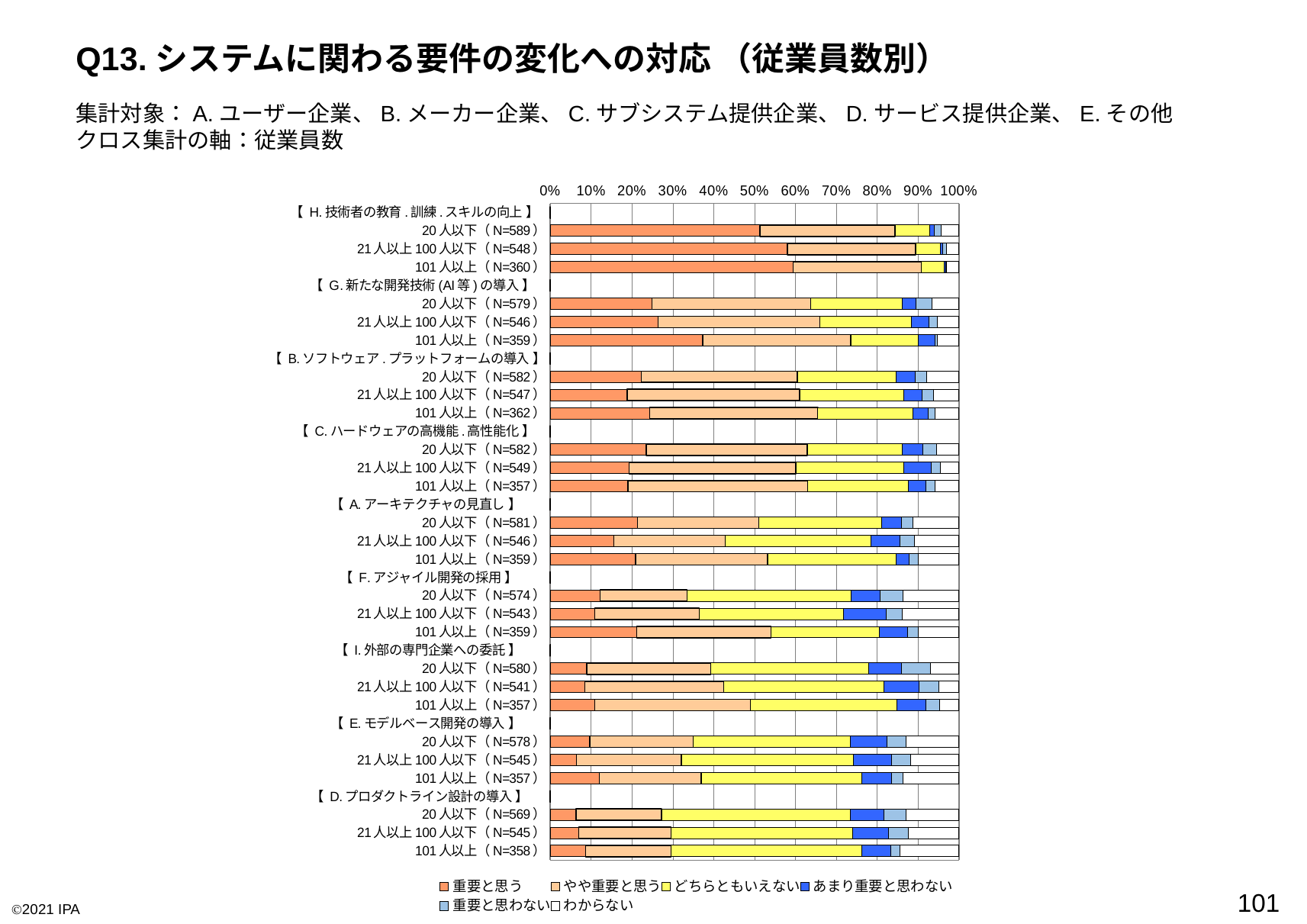

Q13.システムに関わる要件の変化への対応 （従業員数別）
集計対象：A.ユーザー企業、B.メーカー企業、C.サブシステム提供企業、D.サービス提供企業、E.その他
クロス集計の軸：従業員数

### Chart

| Category | 重要と思う | やや重要と思う | どちらともいえない | あまり重要と思わない | 重要と思わない | わからない |
|---|---|---|---|---|---|---|
| 【 H.技術者の教育.訓練.スキルの向上 】   | 0.0 | 0.0 | 0.0 | 0.0 | 0.0 | 0.0 |
| 20人以下（N=589） | 0.5127334465195246 | 0.3310696095076401 | 0.08488964346349745 | 0.010186757215619695 | 0.01697792869269949 | 0.044142614601018676 |
| 21人以上100人以下（N=548） | 0.5802919708029197 | 0.31386861313868614 | 0.060218978102189784 | 0.005474452554744526 | 0.009124087591240875 | 0.03102189781021898 |
| 101人以上（N=360） | 0.5944444444444444 | 0.3138888888888889 | 0.05555555555555555 | 0.002777777777777778 | 0.002777777777777778 | 0.030555555555555555 |
| 【 G.新たな開発技術(AI等)の導入 】    | 0.0 | 0.0 | 0.0 | 0.0 | 0.0 | 0.0 |
| 20人以下（N=579） | 0.24870466321243523 | 0.38860103626943004 | 0.22452504317789293 | 0.03281519861830743 | 0.039723661485319514 | 0.06563039723661486 |
| 21人以上100人以下（N=546） | 0.26373626373626374 | 0.3956043956043956 | 0.22344322344322345 | 0.04395604395604396 | 0.020146520146520148 | 0.05311355311355311 |
| 101人以上（N=359） | 0.3732590529247911 | 0.362116991643454 | 0.16434540389972144 | 0.04178272980501393 | 0.005571030640668524 | 0.052924791086350974 |
| 【 B.ソフトウェア.プラットフォームの導入 】 | 0.0 | 0.0 | 0.0 | 0.0 | 0.0 | 0.0 |
| 20人以下（N=582） | 0.22336769759450173 | 0.38144329896907214 | 0.2422680412371134 | 0.04639175257731959 | 0.027491408934707903 | 0.07903780068728522 |
| 21人以上100人以下（N=547） | 0.1882998171846435 | 0.42230347349177333 | 0.25411334552102377 | 0.04570383912248629 | 0.027422303473491772 | 0.062157221206581355 |
| 101人以上（N=362） | 0.2430939226519337 | 0.4116022099447514 | 0.23204419889502761 | 0.03867403314917127 | 0.016574585635359115 | 0.058011049723756904 |
| 【 C.ハードウェアの高機能.高性能化 】    | 0.0 | 0.0 | 0.0 | 0.0 | 0.0 | 0.0 |
| 20人以下（N=582） | 0.23539518900343642 | 0.39347079037800686 | 0.23195876288659795 | 0.05154639175257732 | 0.03264604810996564 | 0.054982817869415807 |
| 21人以上100人以下（N=549） | 0.1930783242258652 | 0.4080145719489982 | 0.2641165755919854 | 0.06739526411657559 | 0.02185792349726776 | 0.04553734061930783 |
| 101人以上（N=357） | 0.19047619047619047 | 0.43977591036414565 | 0.24649859943977592 | 0.04201680672268908 | 0.022408963585434174 | 0.058823529411764705 |
| 【 A.アーキテクチャの見直し 】        | 0.0 | 0.0 | 0.0 | 0.0 | 0.0 | 0.0 |
| 20人以下（N=581） | 0.2134251290877797 | 0.2977624784853701 | 0.29948364888123924 | 0.04819277108433735 | 0.027538726333907058 | 0.11359724612736662 |
| 21人以上100人以下（N=546） | 0.15567765567765568 | 0.27289377289377287 | 0.3553113553113553 | 0.07142857142857142 | 0.03663003663003663 | 0.10805860805860806 |
| 101人以上（N=359） | 0.20891364902506965 | 0.3231197771587744 | 0.3147632311977716 | 0.03064066852367688 | 0.022284122562674095 | 0.10027855153203342 |
| 【 F.アジャイル開発の採用 】         | 0.0 | 0.0 | 0.0 | 0.0 | 0.0 | 0.0 |
| 20人以下（N=574） | 0.12195121951219512 | 0.21254355400696864 | 0.40069686411149824 | 0.07142857142857142 | 0.05574912891986063 | 0.13763066202090593 |
| 21人以上100人以下（N=543） | 0.10865561694290976 | 0.2559852670349908 | 0.35359116022099446 | 0.10313075506445672 | 0.040515653775322284 | 0.13812154696132597 |
| 101人以上（N=359） | 0.2116991643454039 | 0.3286908077994429 | 0.2646239554317549 | 0.06963788300835655 | 0.025069637883008356 | 0.10027855153203342 |
| 【 I.外部の専門企業への委託 】        | 0.0 | 0.0 | 0.0 | 0.0 | 0.0 | 0.0 |
| 20人以下（N=580） | 0.0896551724137931 | 0.30344827586206896 | 0.38620689655172413 | 0.07931034482758621 | 0.0706896551724138 | 0.0706896551724138 |
| 21人以上100人以下（N=541） | 0.08502772643253234 | 0.34011090573012936 | 0.39186691312384475 | 0.08502772643253234 | 0.04805914972273567 | 0.04990757855822551 |
| 101人以上（N=357） | 0.1092436974789916 | 0.38095238095238093 | 0.3585434173669468 | 0.0700280112044818 | 0.03361344537815126 | 0.047619047619047616 |
| 【 E.モデルベース開発の導入 】        | 0.0 | 0.0 | 0.0 | 0.0 | 0.0 | 0.0 |
| 20人以下（N=578） | 0.09688581314878893 | 0.25259515570934254 | 0.38408304498269896 | 0.08996539792387544 | 0.04671280276816609 | 0.12975778546712802 |
| 21人以上100人以下（N=545） | 0.06422018348623854 | 0.25688073394495414 | 0.42018348623853213 | 0.09357798165137615 | 0.047706422018348627 | 0.11743119266055047 |
| 101人以上（N=357） | 0.12044817927170869 | 0.24929971988795518 | 0.39215686274509803 | 0.07282913165266107 | 0.028011204481792718 | 0.13725490196078433 |
| 【 D.プロダクトライン設計の導入 】      | 0.0 | 0.0 | 0.0 | 0.0 | 0.0 | 0.0 |
| 20人以下（N=569） | 0.0632688927943761 | 0.20913884007029876 | 0.46221441124780316 | 0.08260105448154657 | 0.05272407732864675 | 0.13005272407732865 |
| 21人以上100人以下（N=545） | 0.06972477064220184 | 0.22568807339449543 | 0.44403669724770645 | 0.08807339449541285 | 0.047706422018348627 | 0.12477064220183487 |
| 101人以上（N=358） | 0.08659217877094973 | 0.20949720670391062 | 0.4664804469273743 | 0.06983240223463687 | 0.0223463687150838 | 0.1452513966480447 |